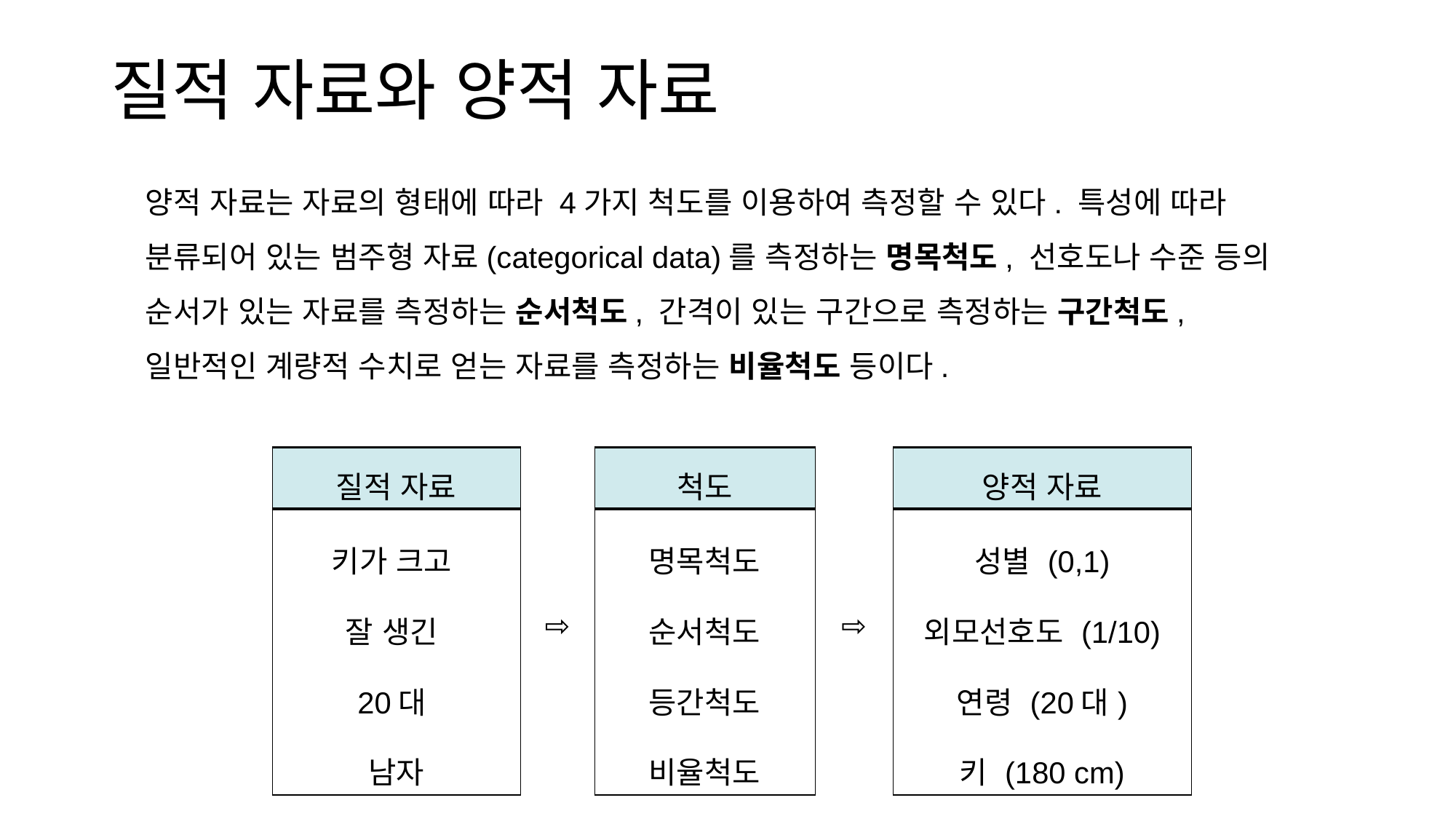

# 질적 자료와 양적 자료
양적 자료는 자료의 형태에 따라 4가지 척도를 이용하여 측정할 수 있다. 특성에 따라 분류되어 있는 범주형 자료(categorical data)를 측정하는 명목척도, 선호도나 수준 등의 순서가 있는 자료를 측정하는 순서척도, 간격이 있는 구간으로 측정하는 구간척도, 일반적인 계량적 수치로 얻는 자료를 측정하는 비율척도 등이다.
| 질적 자료 | ⇨ | 척도 | ⇨ | 양적 자료 |
| --- | --- | --- | --- | --- |
| 키가 크고 잘 생긴 20대 남자 |  | 명목척도 순서척도 등간척도 비율척도 |  | 성별 (0,1) 외모선호도 (1/10) 연령 (20대) 키 (180 cm) |